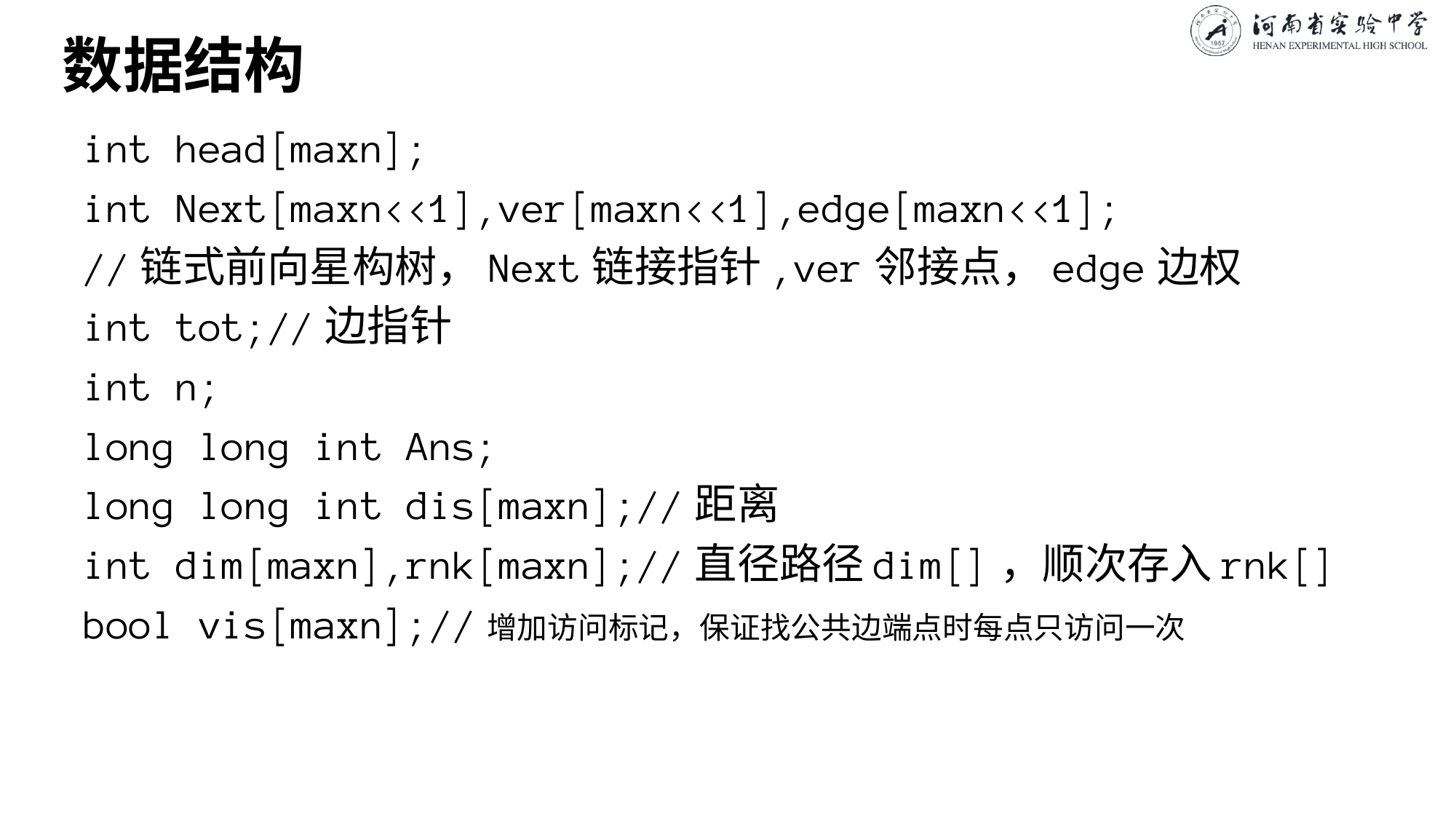

# 数据结构
int head[maxn];
int Next[maxn<<1],ver[maxn<<1],edge[maxn<<1];
//链式前向星构树，Next链接指针,ver邻接点，edge边权
int tot;//边指针
int n;
long long int Ans;
long long int dis[maxn];//距离
int dim[maxn],rnk[maxn];//直径路径dim[]，顺次存入rnk[]
bool vis[maxn];//增加访问标记，保证找公共边端点时每点只访问一次